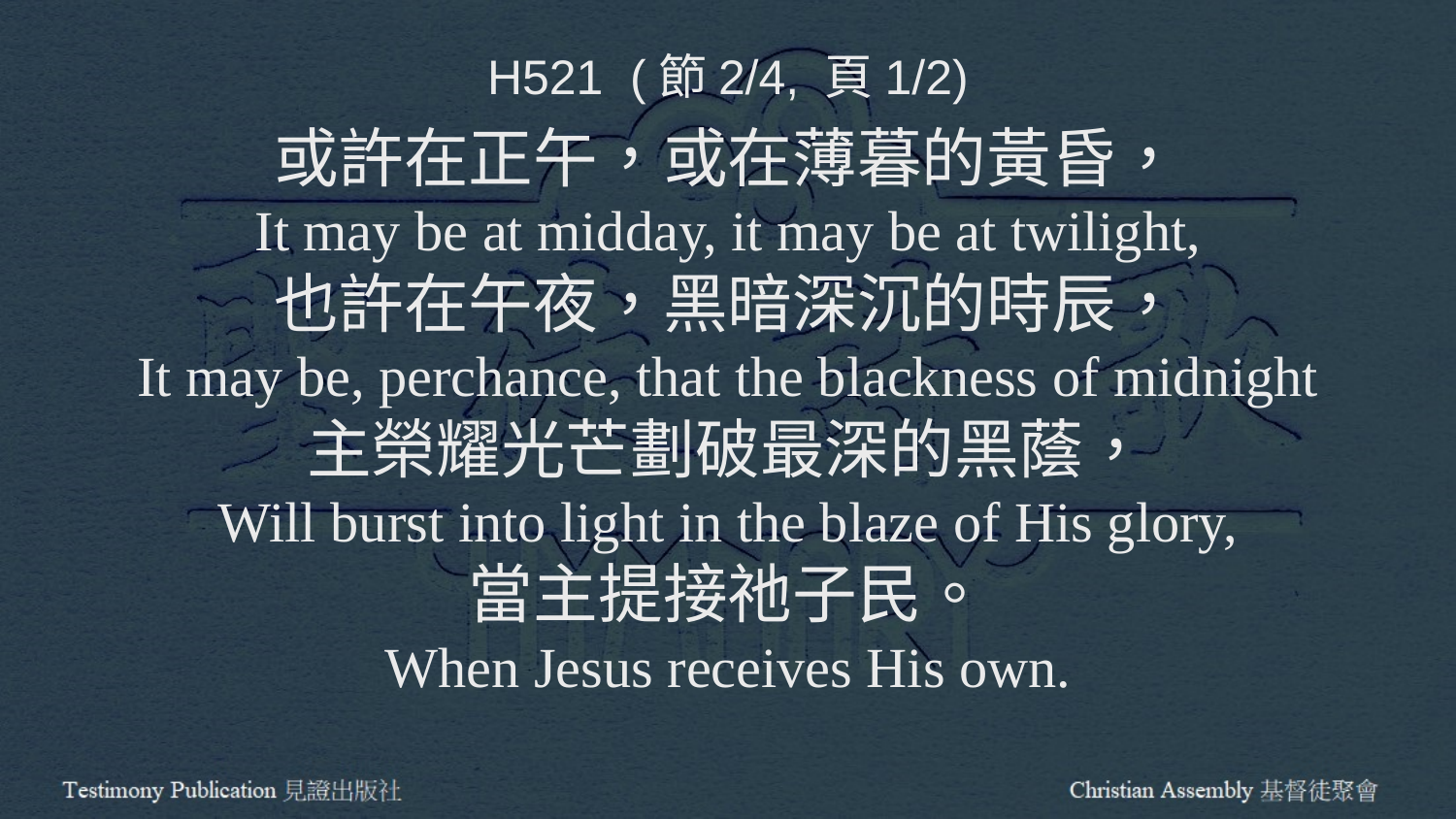

H521  (節2/4, 頁1/2)
或許在正午，或在薄暮的黃昏，
It may be at midday, it may be at twilight,
也許在午夜，黑暗深沉的時辰，
It may be, perchance, that the blackness of midnight
主榮耀光芒劃破最深的黑蔭，
Will burst into light in the blaze of His glory,
當主提接祂子民。
When Jesus receives His own.